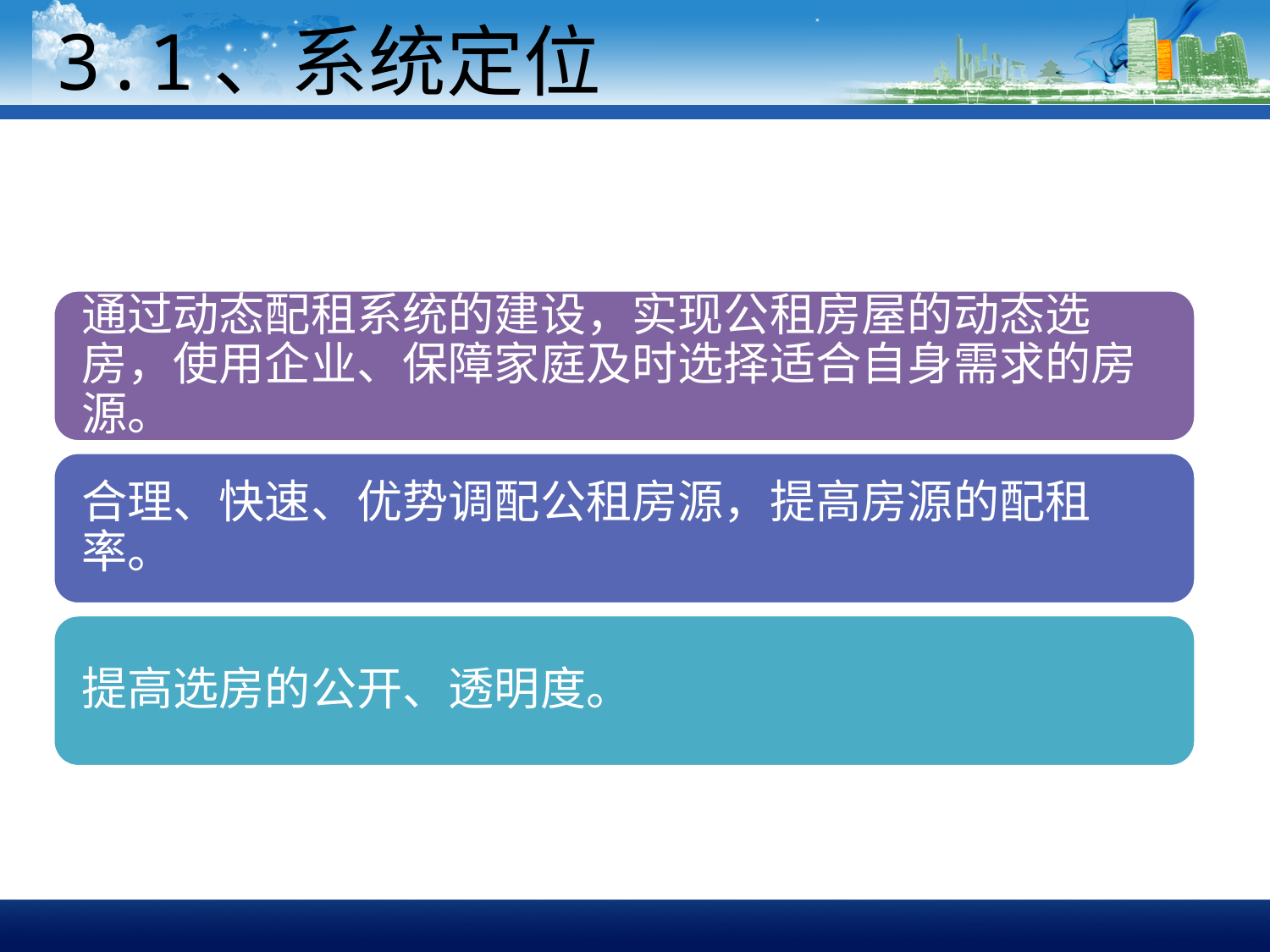

3.1、系统定位
通过动态配租系统的建设，实现公租房屋的动态选房，使用企业、保障家庭及时选择适合自身需求的房源。
合理、快速、优势调配公租房源，提高房源的配租率。
提高选房的公开、透明度。